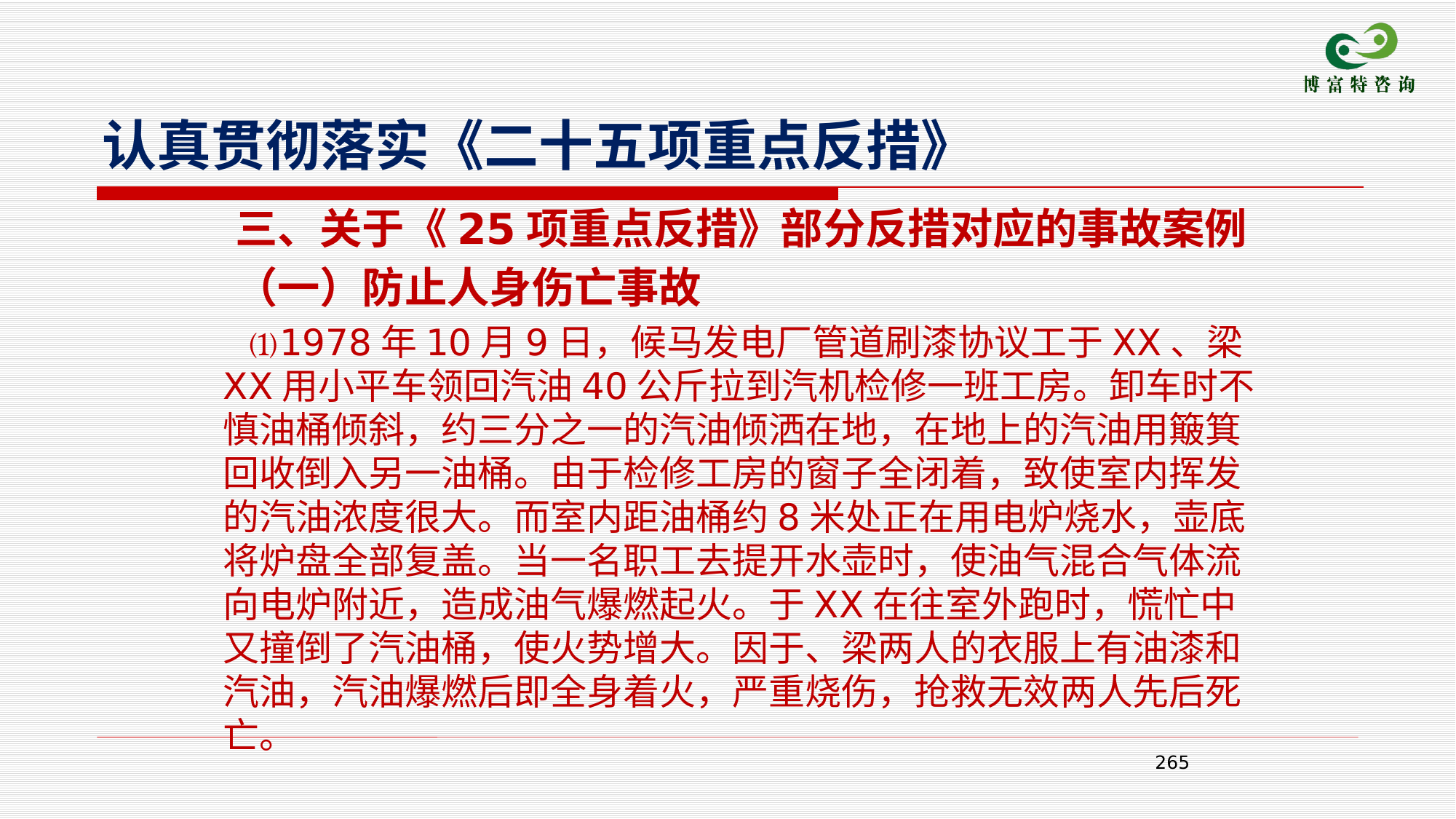

认真贯彻落实《二十五项重点反措》
      三、关于《25项重点反措》部分反措对应的事故案例
      （一）防止人身伤亡事故
       ⑴1978年10月9日，候马发电厂管道刷漆协议工于XX、梁XX用小平车领回汽油40公斤拉到汽机检修一班工房。卸车时不慎油桶倾斜，约三分之一的汽油倾洒在地，在地上的汽油用簸箕回收倒入另一油桶。由于检修工房的窗子全闭着，致使室内挥发的汽油浓度很大。而室内距油桶约8米处正在用电炉烧水，壶底将炉盘全部复盖。当一名职工去提开水壶时，使油气混合气体流向电炉附近，造成油气爆燃起火。于XX在往室外跑时，慌忙中又撞倒了汽油桶，使火势增大。因于、梁两人的衣服上有油漆和汽油，汽油爆燃后即全身着火，严重烧伤，抢救无效两人先后死亡。

265